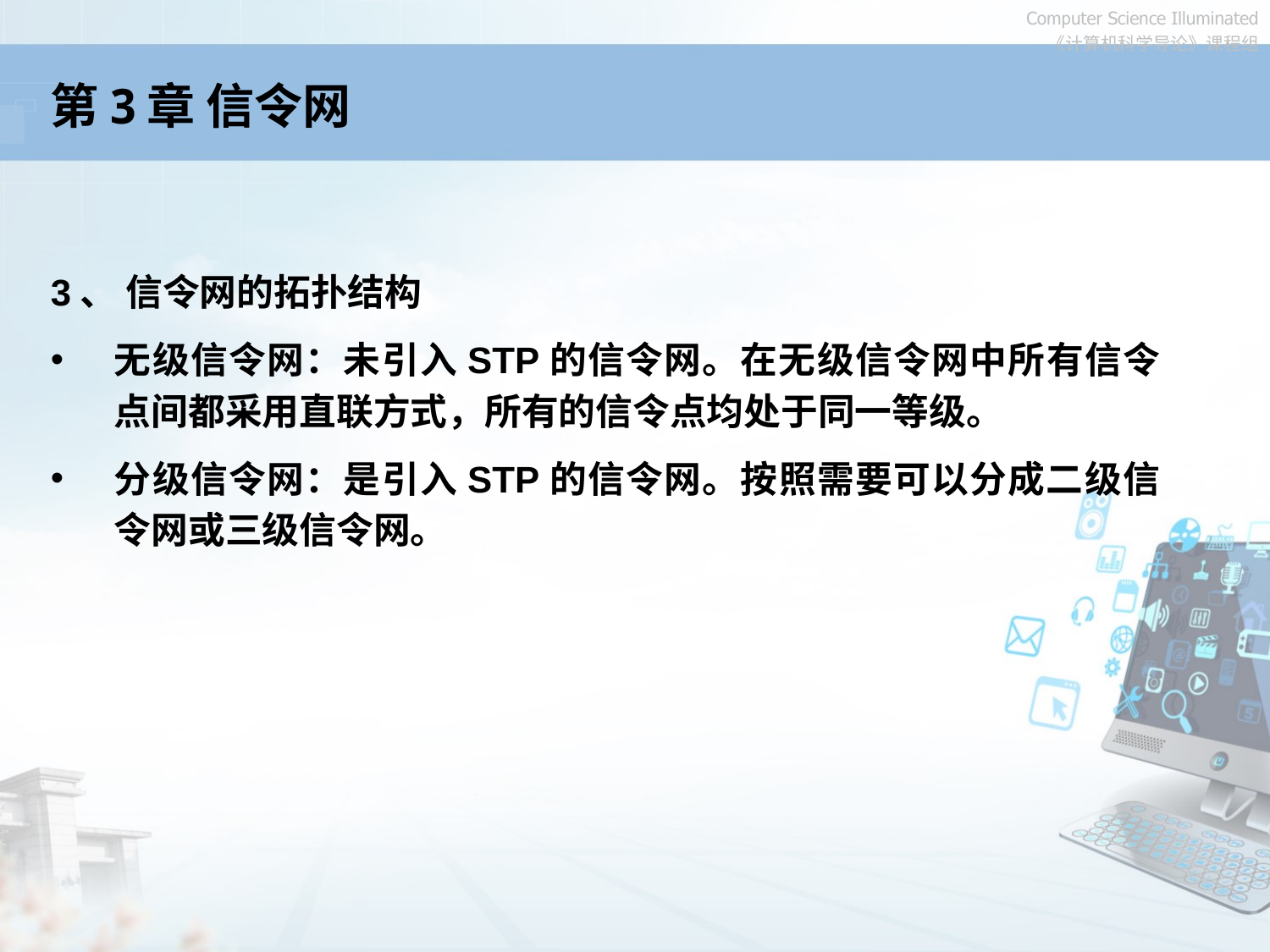

# 第3章 信令网
3、 信令网的拓扑结构
无级信令网：未引入STP的信令网。在无级信令网中所有信令点间都采用直联方式，所有的信令点均处于同一等级。
分级信令网：是引入STP的信令网。按照需要可以分成二级信令网或三级信令网。